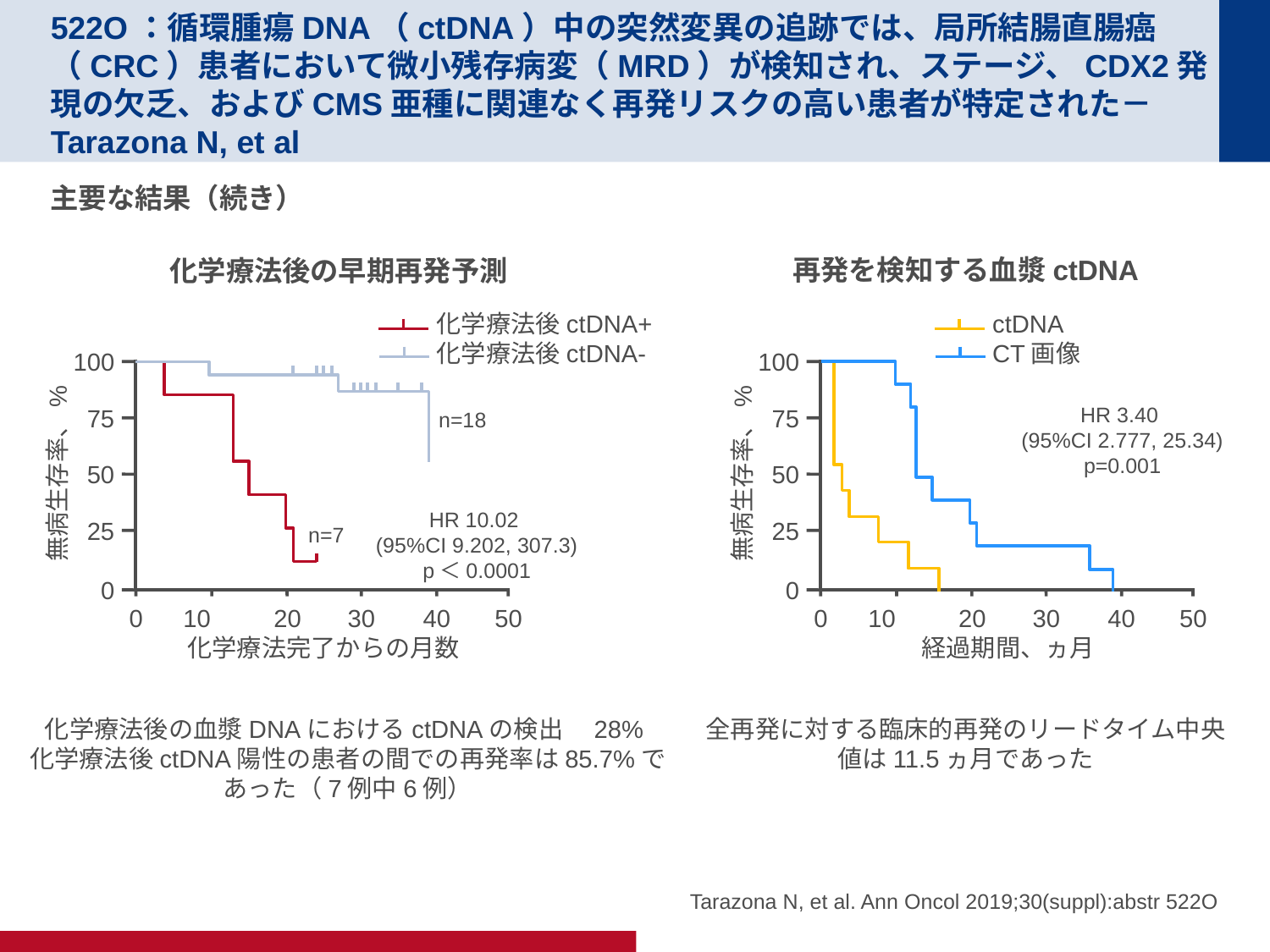

# 522O：循環腫瘍DNA（ctDNA）中の突然変異の追跡では、局所結腸直腸癌（CRC）患者において微小残存病変（MRD）が検知され、ステージ、CDX2発現の欠乏、およびCMS亜種に関連なく再発リスクの高い患者が特定された－Tarazona N, et al
主要な結果（続き）

再発を検知する血漿ctDNA
化学療法後の早期再発予測
化学療法後ctDNA+
化学療法後ctDNA-
ctDNA
CT画像
100

75

50
無病生存率、%

25

0

0

10
20
30
40
50
化学療法完了からの月数
100

75

50
無病生存率、%

25

0

50
10
20
30
40
0

経過期間、ヵ月

HR 3.40
(95%CI 2.777, 25.34)
p=0.001
n=18
HR 10.02
(95%CI 9.202, 307.3)
p＜0.0001
n=7
化学療法後の血漿DNAにおけるctDNAの検出　28%
化学療法後ctDNA陽性の患者の間での再発率は85.7%であった（7例中6例）
全再発に対する臨床的再発のリードタイム中央値は11.5ヵ月であった
Tarazona N, et al. Ann Oncol 2019;30(suppl):abstr 522O